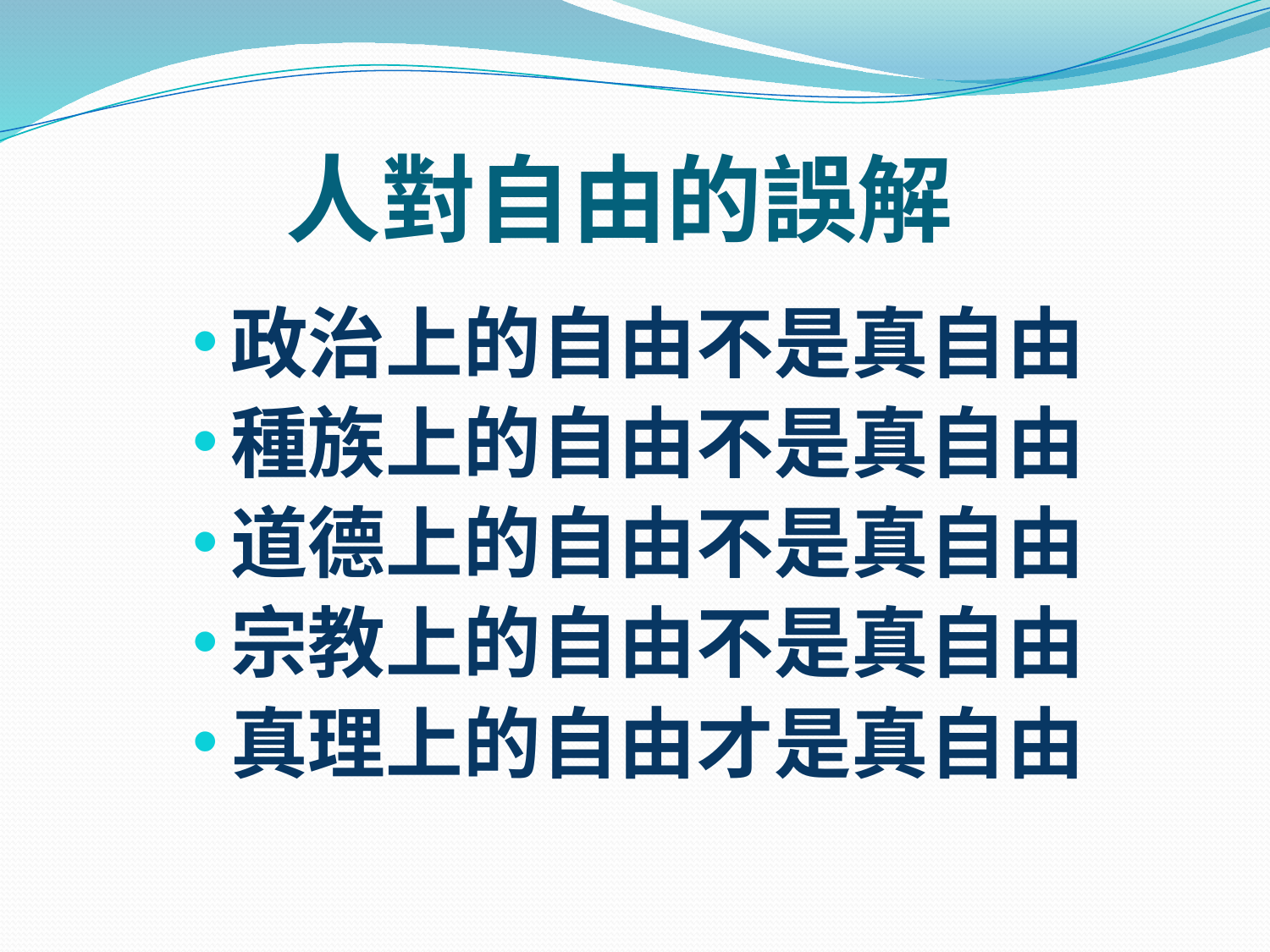

# 人對自由的誤解
政治上的自由不是真自由
種族上的自由不是真自由
道德上的自由不是真自由
宗教上的自由不是真自由
真理上的自由才是真自由